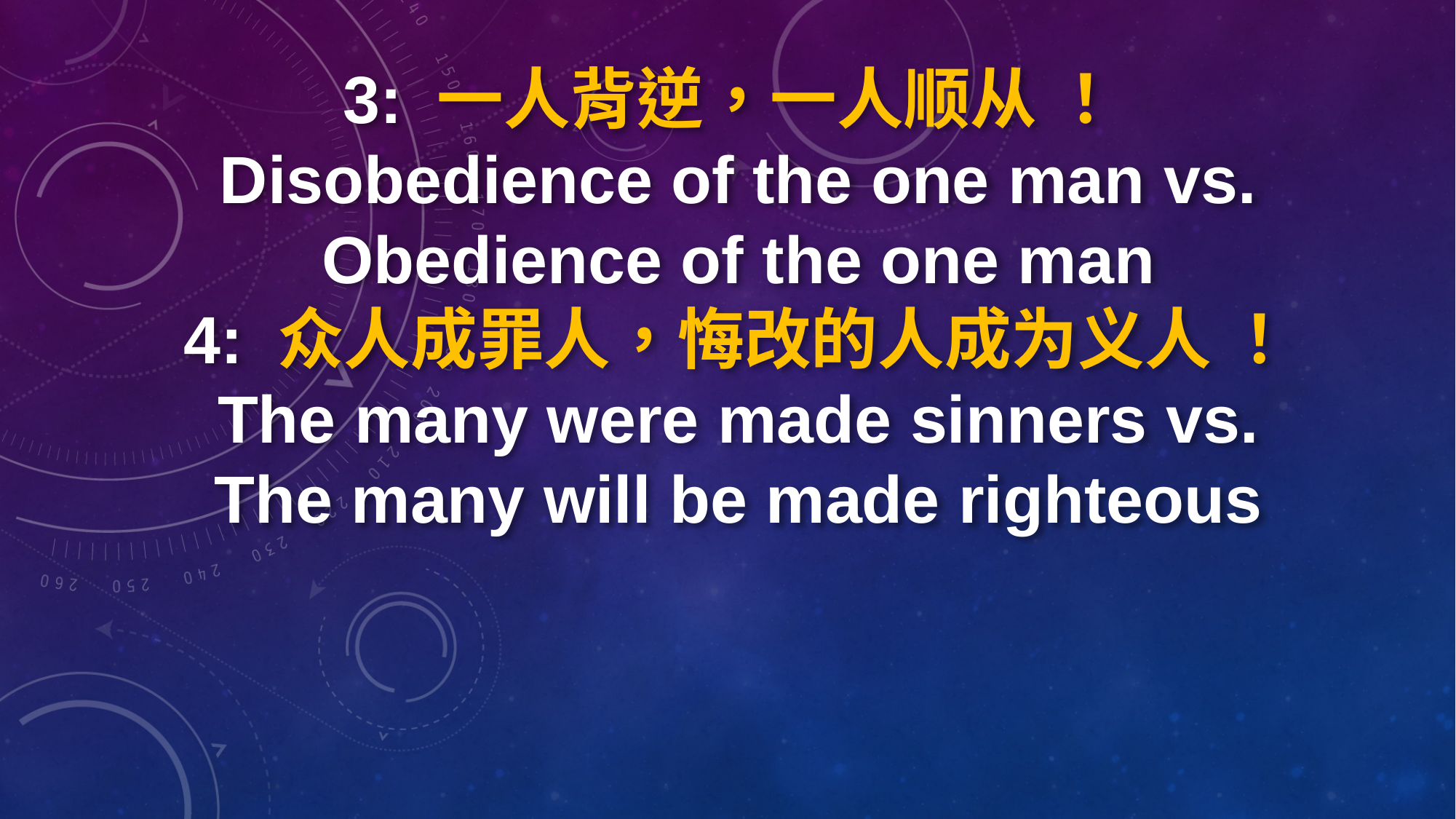

3: 一人背逆，一人顺从 ！  Disobedience of the one man vs. Obedience of the one man
4: 众人成罪人，悔改的人成为义人 ！ The many were made sinners vs. The many will be made righteous